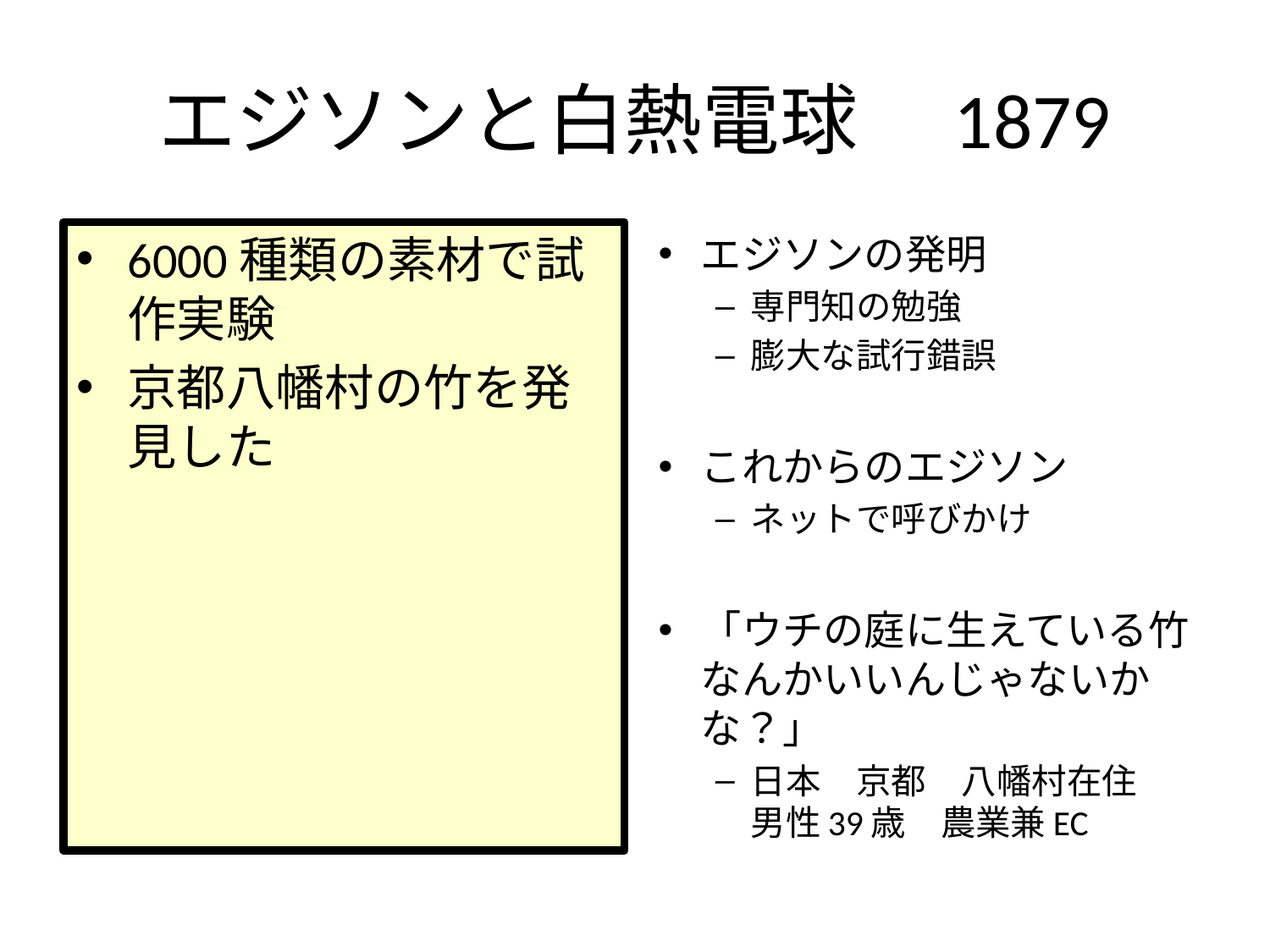

# エジソンと白熱電球　1879
6000種類の素材で試作実験
京都八幡村の竹を発見した
エジソンの発明
専門知の勉強
膨大な試行錯誤

これからのエジソン
ネットで呼びかけ

「ウチの庭に生えている竹なんかいいんじゃないかな？」
日本　京都　八幡村在住　男性39歳　農業兼EC